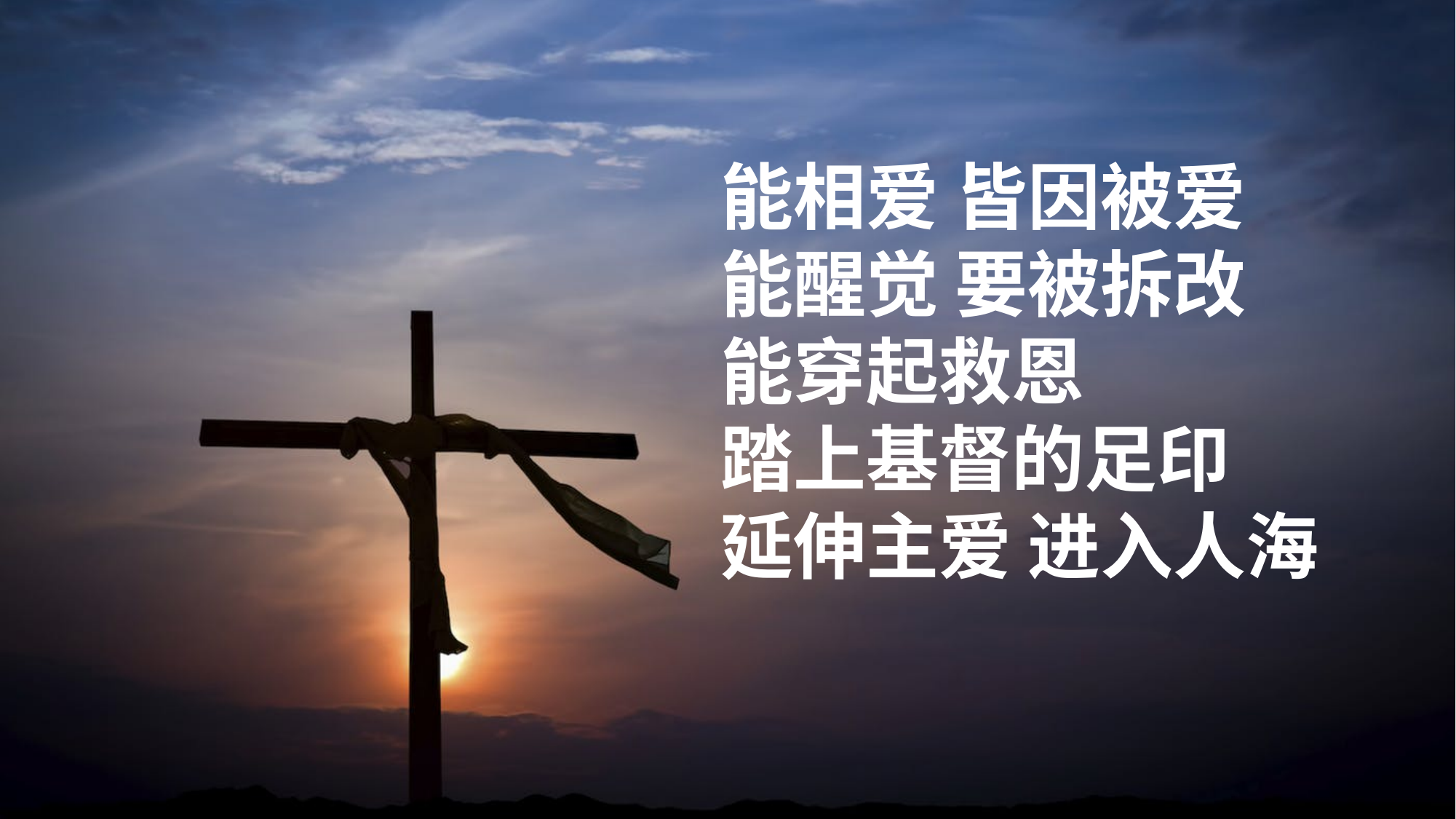

能相爱 皆因被爱
能醒觉 要被拆改
能穿起救恩
踏上基督的足印
延伸主爱 进入人海